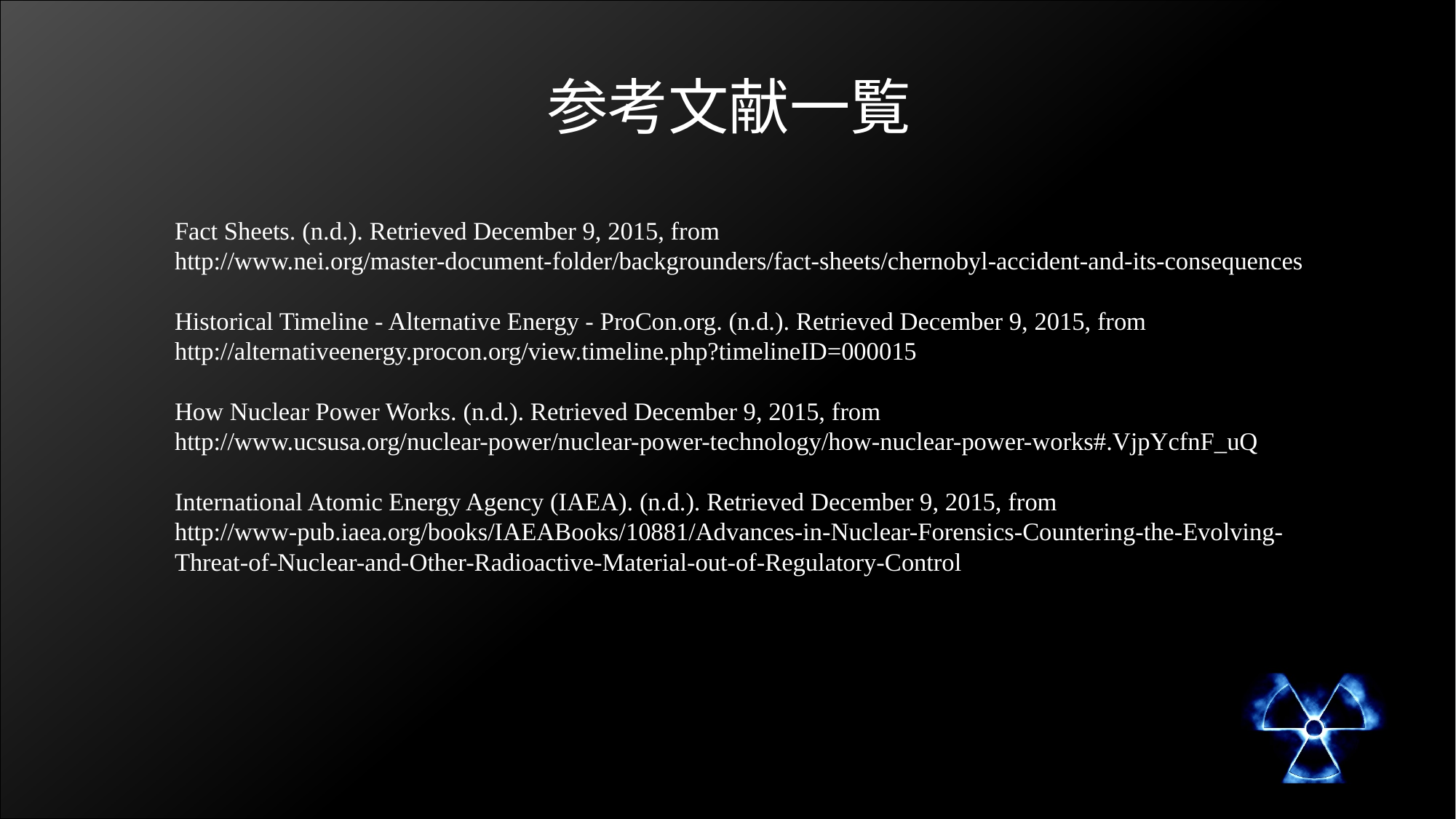

# 参考文献一覧
Fact Sheets. (n.d.). Retrieved December 9, 2015, from http://www.nei.org/master-document-folder/backgrounders/fact-sheets/chernobyl-accident-and-its-consequences

Historical Timeline - Alternative Energy - ProCon.org. (n.d.). Retrieved December 9, 2015, from http://alternativeenergy.procon.org/view.timeline.php?timelineID=000015

How Nuclear Power Works. (n.d.). Retrieved December 9, 2015, from http://www.ucsusa.org/nuclear-power/nuclear-power-technology/how-nuclear-power-works#.VjpYcfnF_uQ

International Atomic Energy Agency (IAEA). (n.d.). Retrieved December 9, 2015, from http://www-pub.iaea.org/books/IAEABooks/10881/Advances-in-Nuclear-Forensics-Countering-the-Evolving-Threat-of-Nuclear-and-Other-Radioactive-Material-out-of-Regulatory-Control